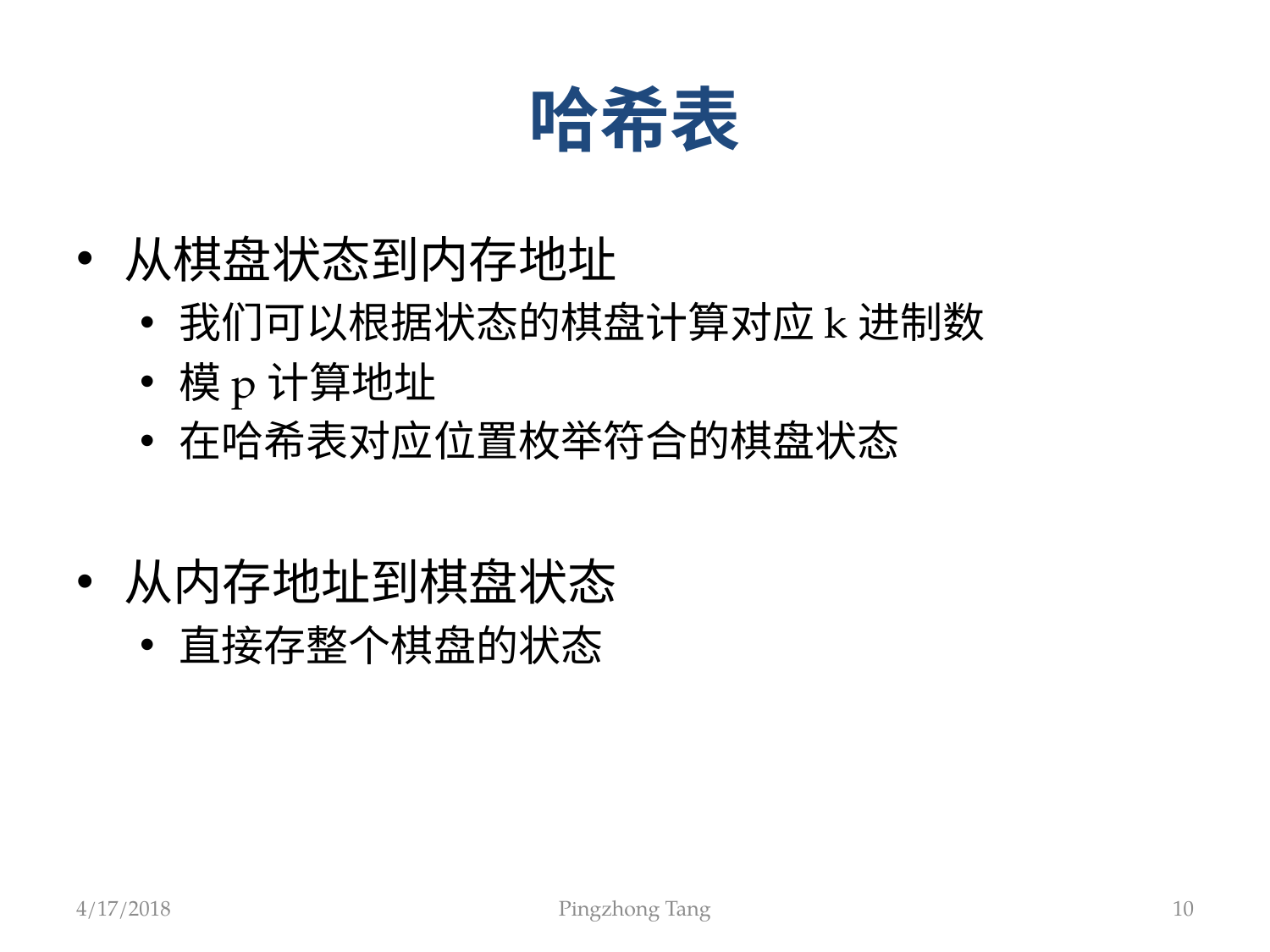

# 哈希表
从棋盘状态到内存地址
我们可以根据状态的棋盘计算对应k进制数
模p计算地址
在哈希表对应位置枚举符合的棋盘状态

从内存地址到棋盘状态
直接存整个棋盘的状态
4/17/2018
Pingzhong Tang
10